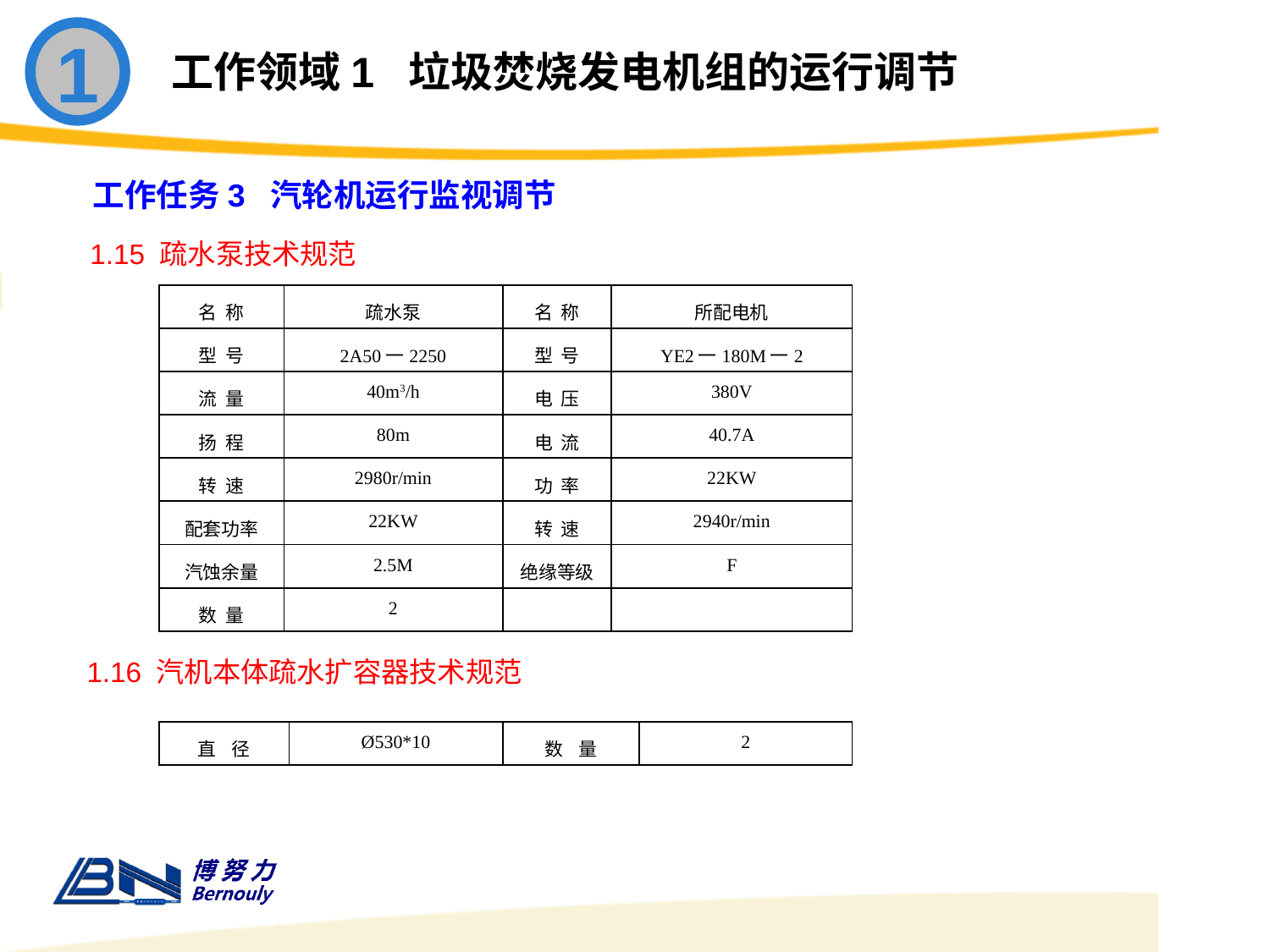

1
工作领域1  垃圾焚烧发电机组的运行调节
工作任务3  汽轮机运行监视调节
1.15 疏水泵技术规范

| 名 称 | 疏水泵 | 名 称 | 所配电机 |
| --- | --- | --- | --- |
| 型 号 | 2A50一2250 | 型 号 | YE2一180M一2 |
| 流 量 | 40m3/h | 电 压 | 380V |
| 扬 程 | 80m | 电 流 | 40.7A |
| 转 速 | 2980r/min | 功 率 | 22KW |
| 配套功率 | 22KW | 转 速 | 2940r/min |
| 汽蚀余量 | 2.5M | 绝缘等级 | F |
| 数 量 | 2 |  |  |
1.16 汽机本体疏水扩容器技术规范

| 直 径 | Ø530\*10 | 数 量 | 2 |
| --- | --- | --- | --- |